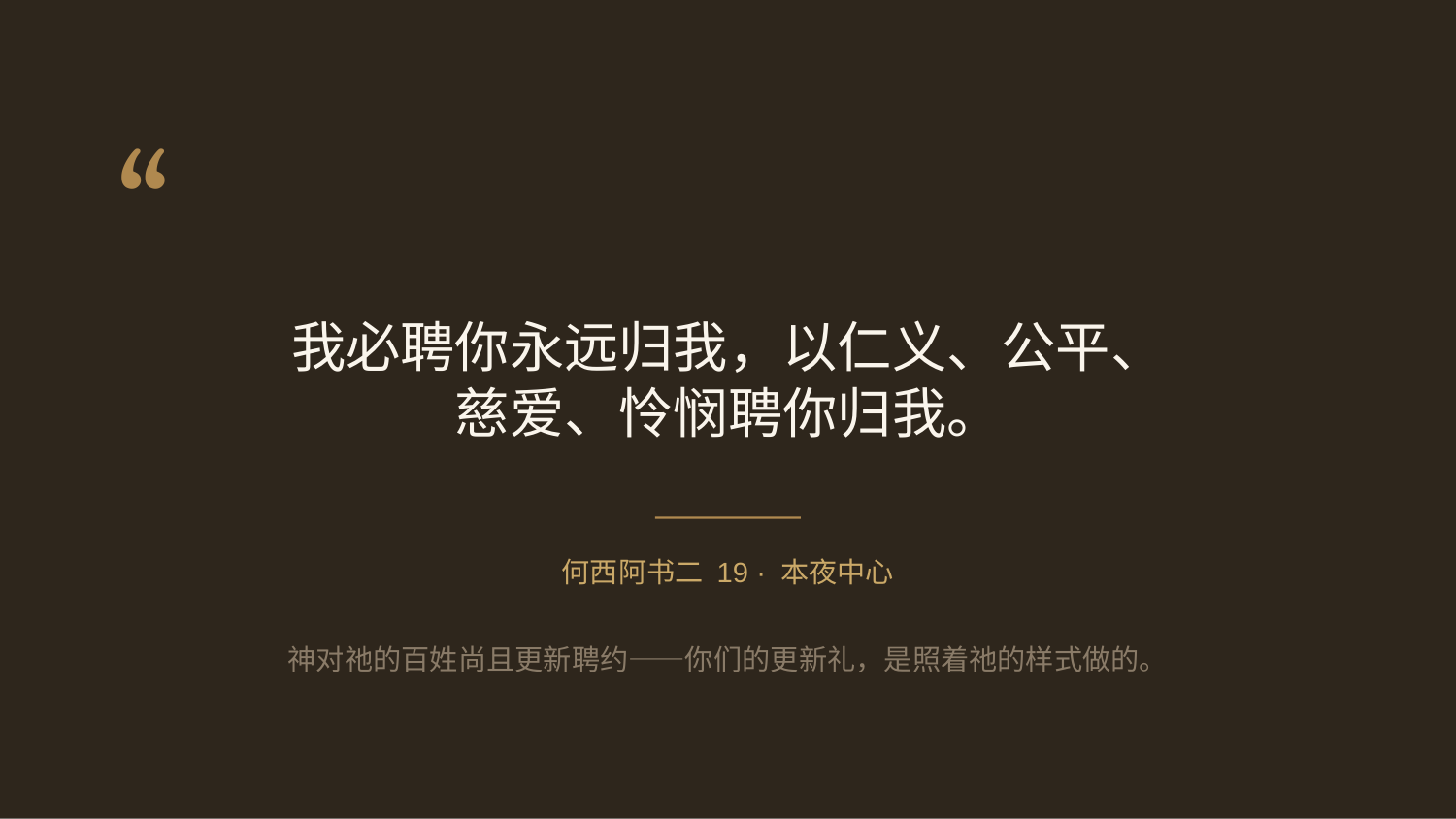

“
我必聘你永远归我，以仁义、公平、
慈爱、怜悯聘你归我。

何西阿书二 19 · 本夜中心
神对祂的百姓尚且更新聘约——你们的更新礼，是照着祂的样式做的。